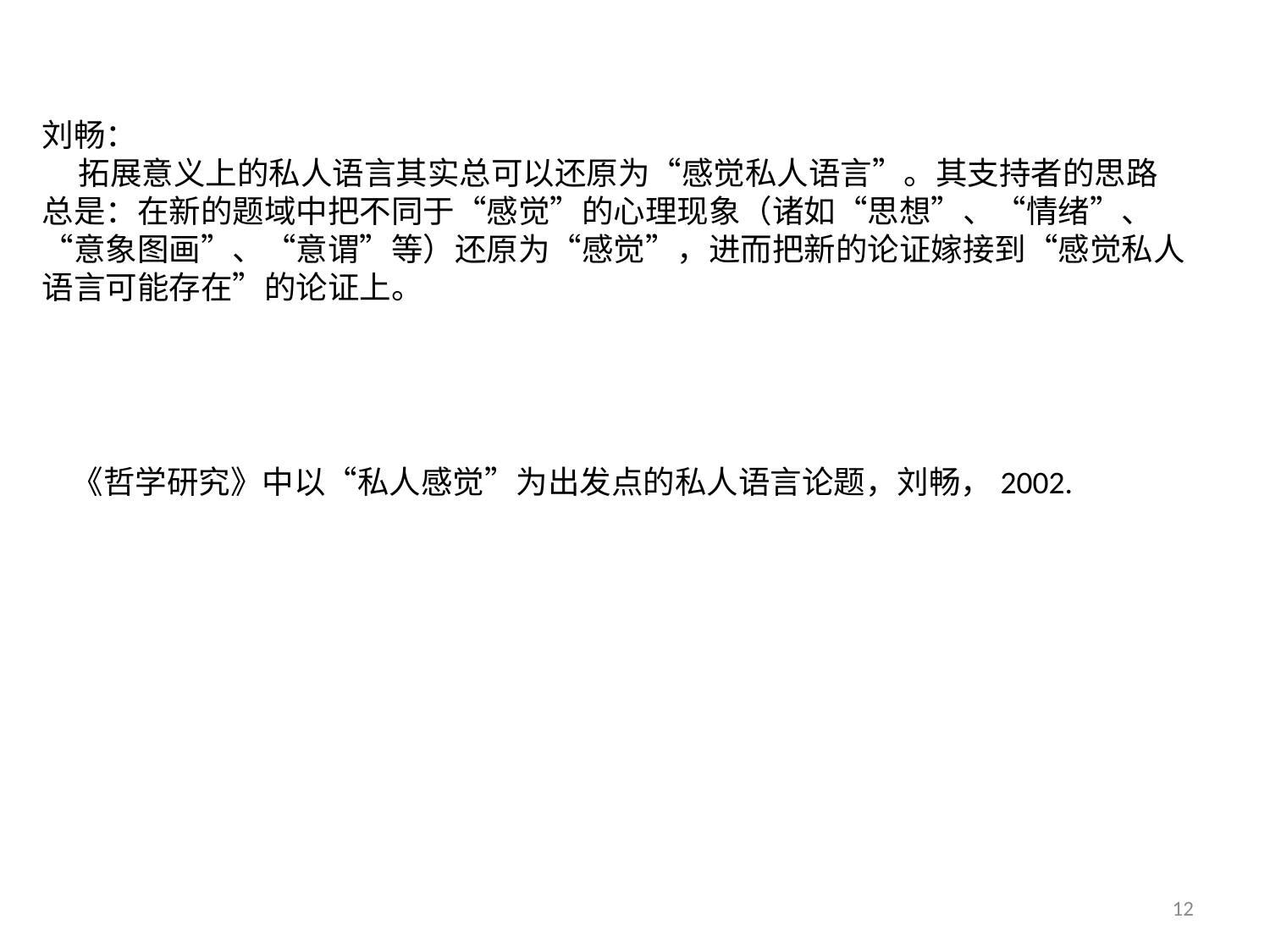

刘畅：
    拓展意义上的私人语言其实总可以还原为“感觉私人语言”。其支持者的思路总是：在新的题域中把不同于“感觉”的心理现象（诸如“思想”、“情绪”、“意象图画”、“意谓”等）还原为“感觉”，进而把新的论证嫁接到“感觉私人语言可能存在”的论证上。
《哲学研究》中以“私人感觉”为出发点的私人语言论题，刘畅，2002.
12